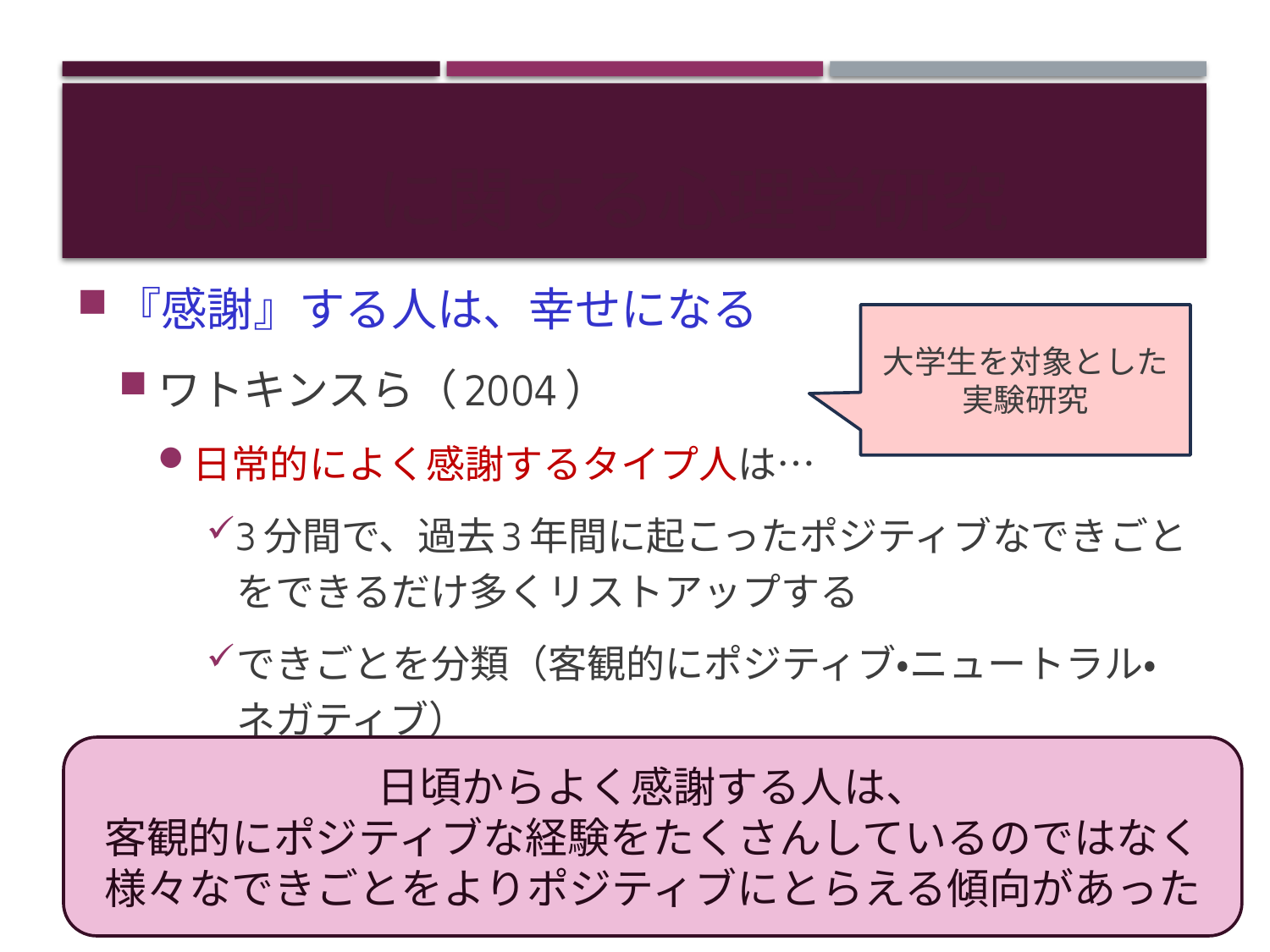

# 『感謝』に関する心理学研究
『感謝』する人は、幸せになる
ワトキンスら（2004）
日常的によく感謝するタイプ人は…
3分間で、過去3年間に起こったポジティブなできごとをできるだけ多くリストアップする
できごとを分類（客観的にポジティブ・ニュートラル・ネガティブ）
大学生を対象とした
実験研究
日頃からよく感謝する人は、
客観的にポジティブな経験をたくさんしているのではなく
様々なできごとをよりポジティブにとらえる傾向があった